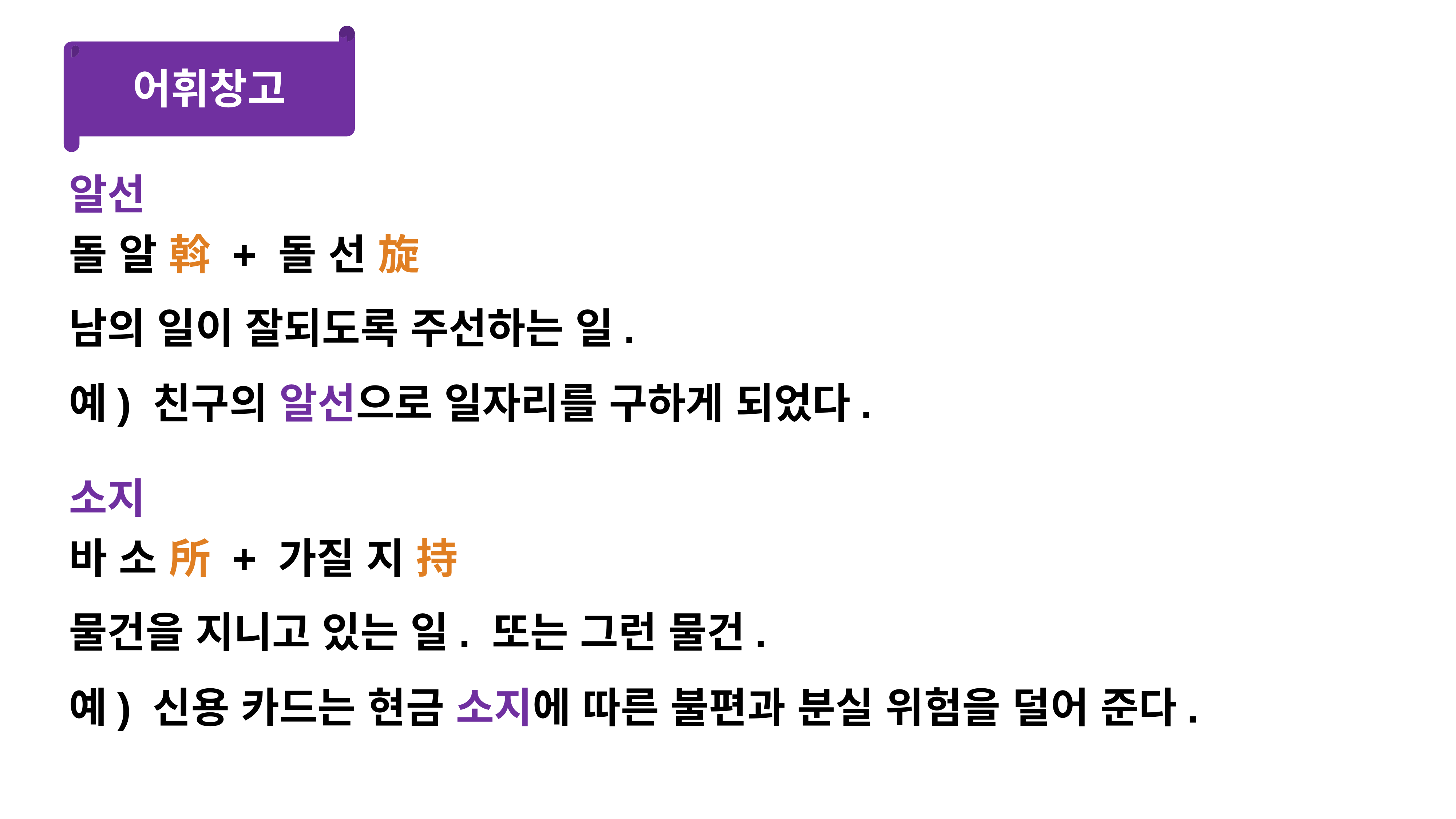

어휘창고
알선
돌 알 斡 + 돌 선 旋
남의 일이 잘되도록 주선하는 일.
예) 친구의 알선으로 일자리를 구하게 되었다.
소지
바 소 所 + 가질 지 持
물건을 지니고 있는 일. 또는 그런 물건.
예) 신용 카드는 현금 소지에 따른 불편과 분실 위험을 덜어 준다.